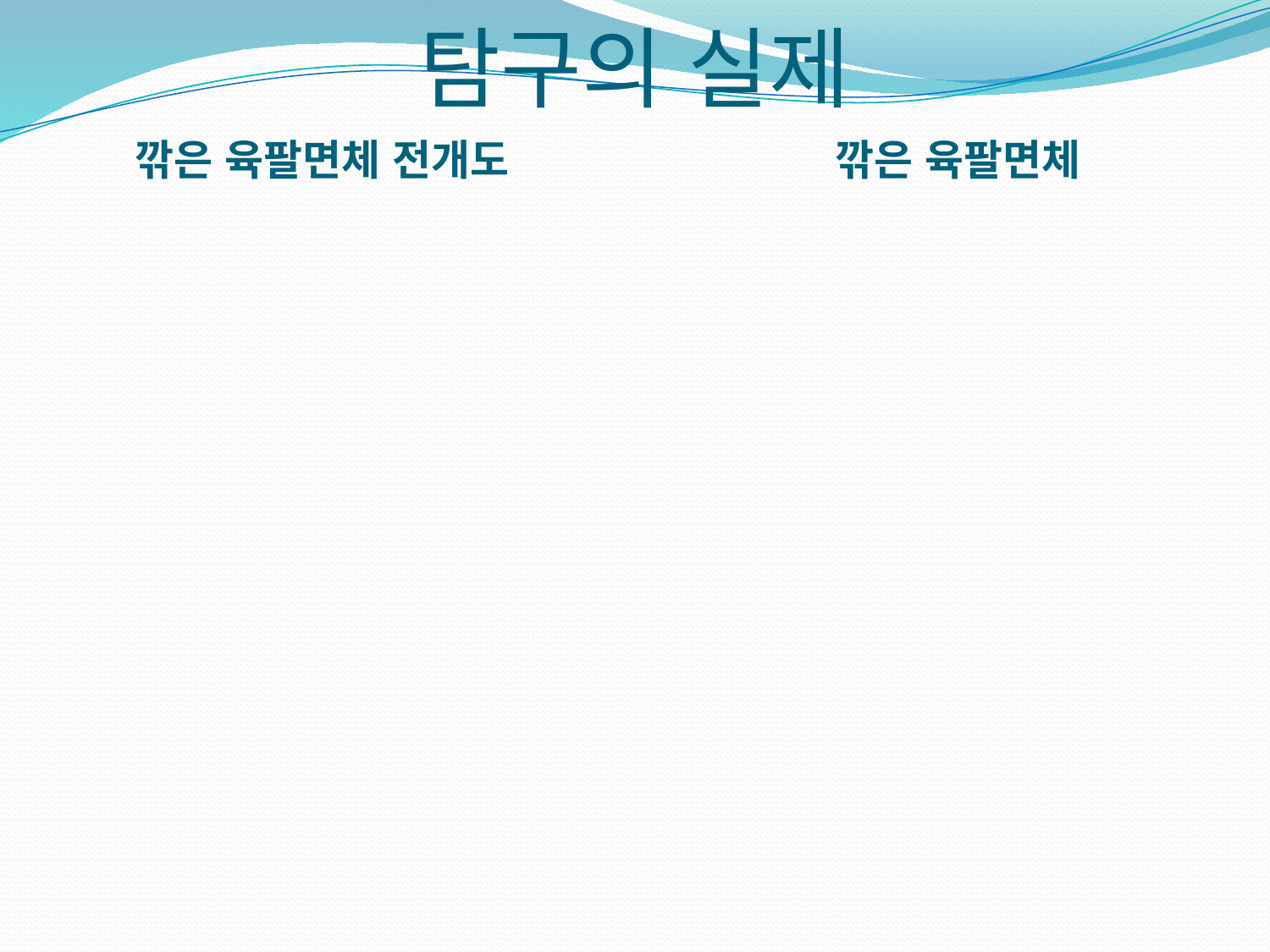

# 탐구의 실제
깎은 육팔면체 전개도
깎은 육팔면체